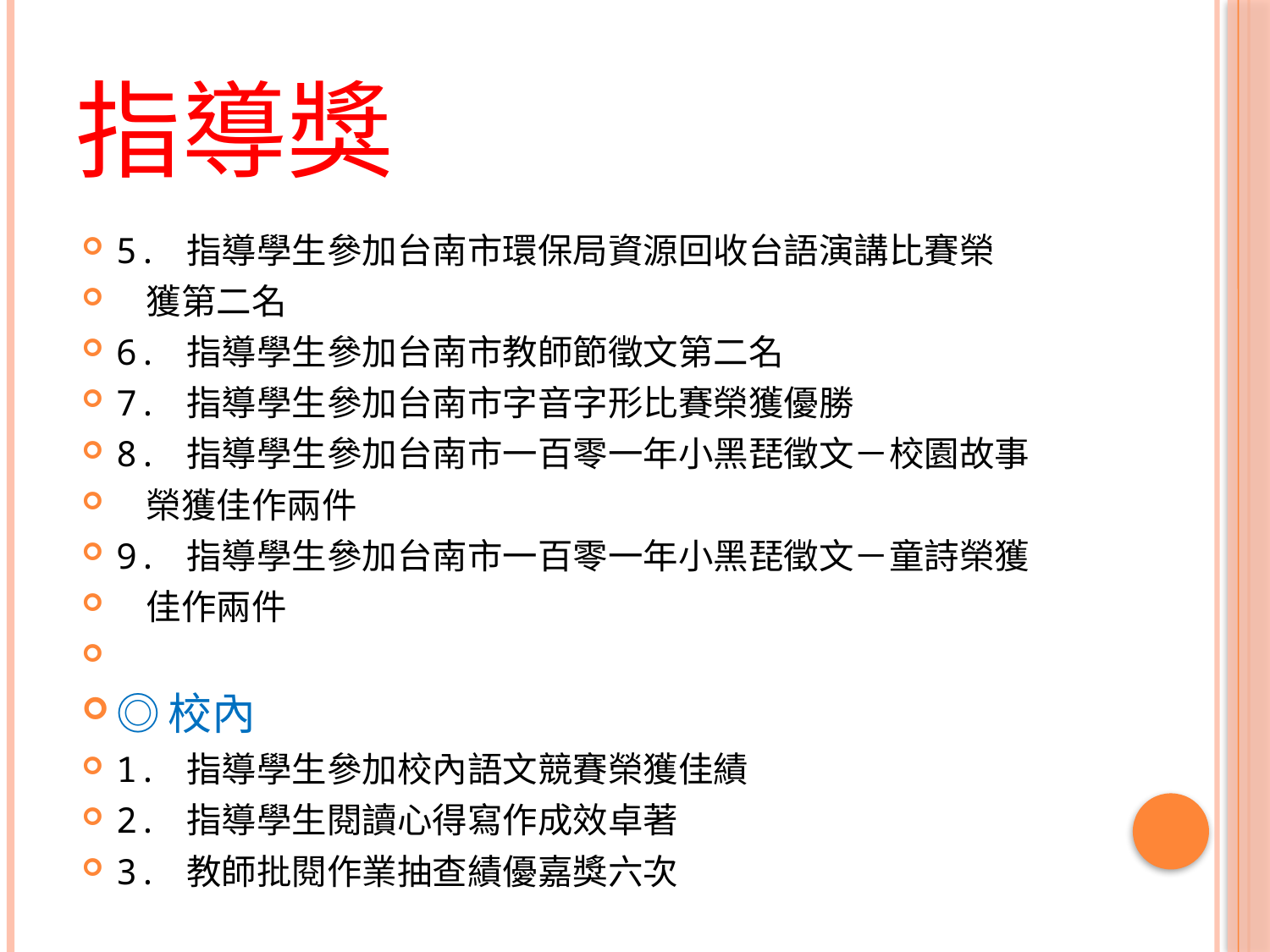

# 指導獎
5. 指導學生參加台南市環保局資源回收台語演講比賽榮
   獲第二名
6. 指導學生參加台南市教師節徵文第二名
7. 指導學生參加台南市字音字形比賽榮獲優勝
8. 指導學生參加台南市一百零一年小黑琵徵文－校園故事
   榮獲佳作兩件
9. 指導學生參加台南市一百零一年小黑琵徵文－童詩榮獲
   佳作兩件

◎校內
1. 指導學生參加校內語文競賽榮獲佳績
2. 指導學生閱讀心得寫作成效卓著
3. 教師批閱作業抽查績優嘉獎六次